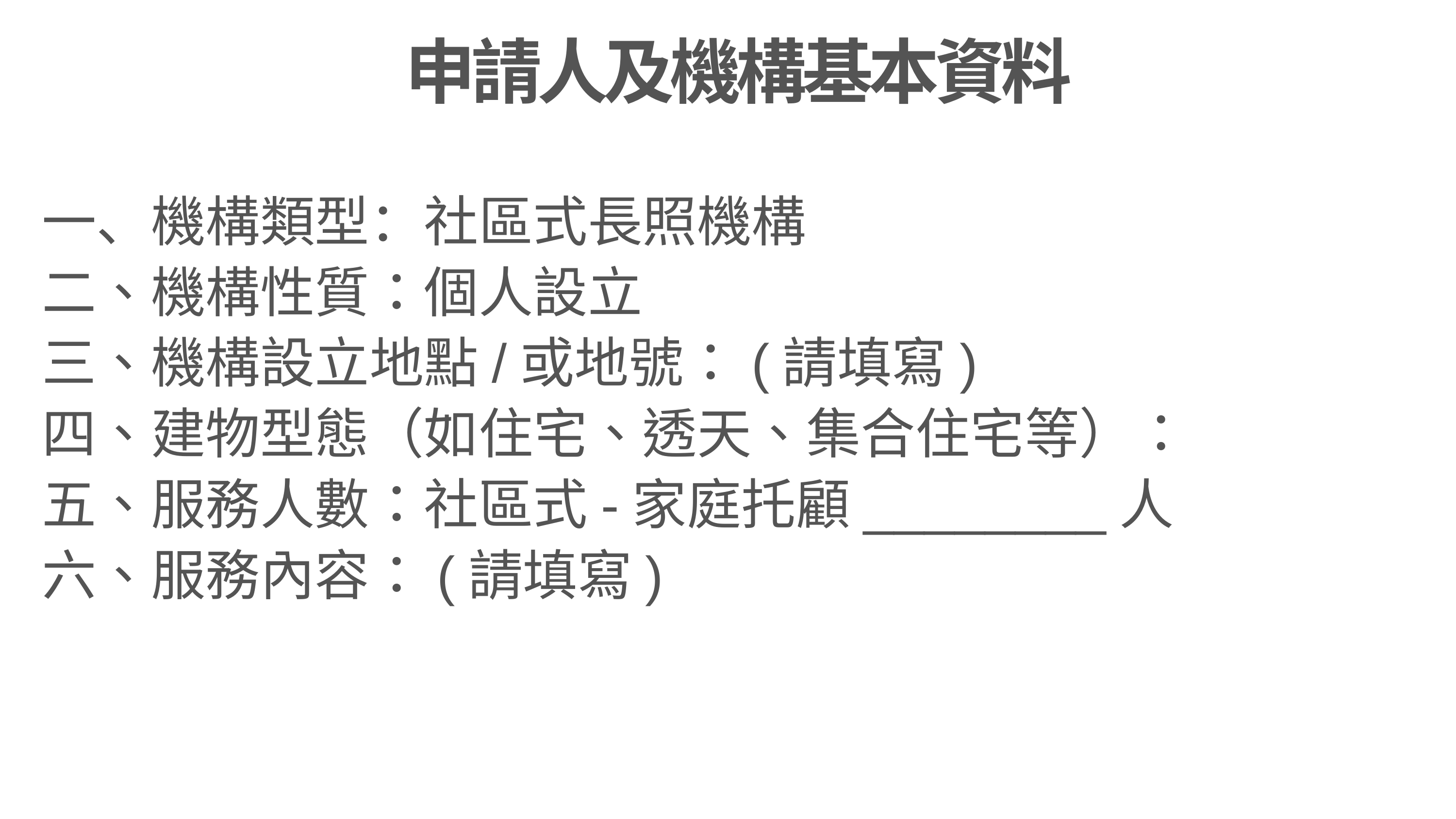

申請人及機構基本資料
一、機構類型：社區式長照機構
二、機構性質：個人設立
三、機構設立地點/或地號：(請填寫)
四、建物型態（如住宅、透天、集合住宅等）：
五、服務人數：社區式-家庭托顧________人
六、服務內容：(請填寫)